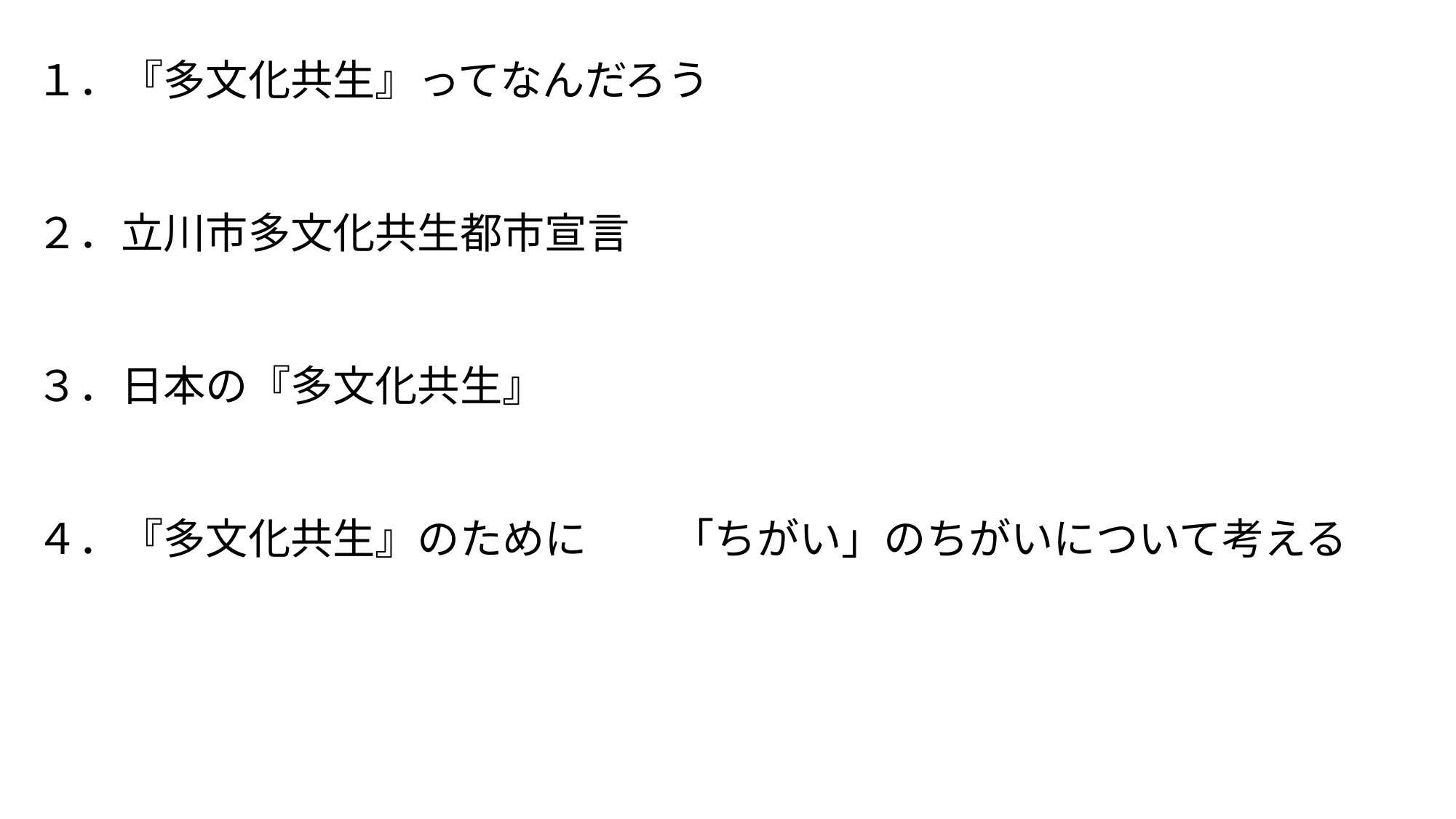

１．『多文化共生』ってなんだろう

２．立川市多文化共生都市宣言

３．日本の『多文化共生』

４．『多文化共生』のために　　「ちがい」のちがいについて考える